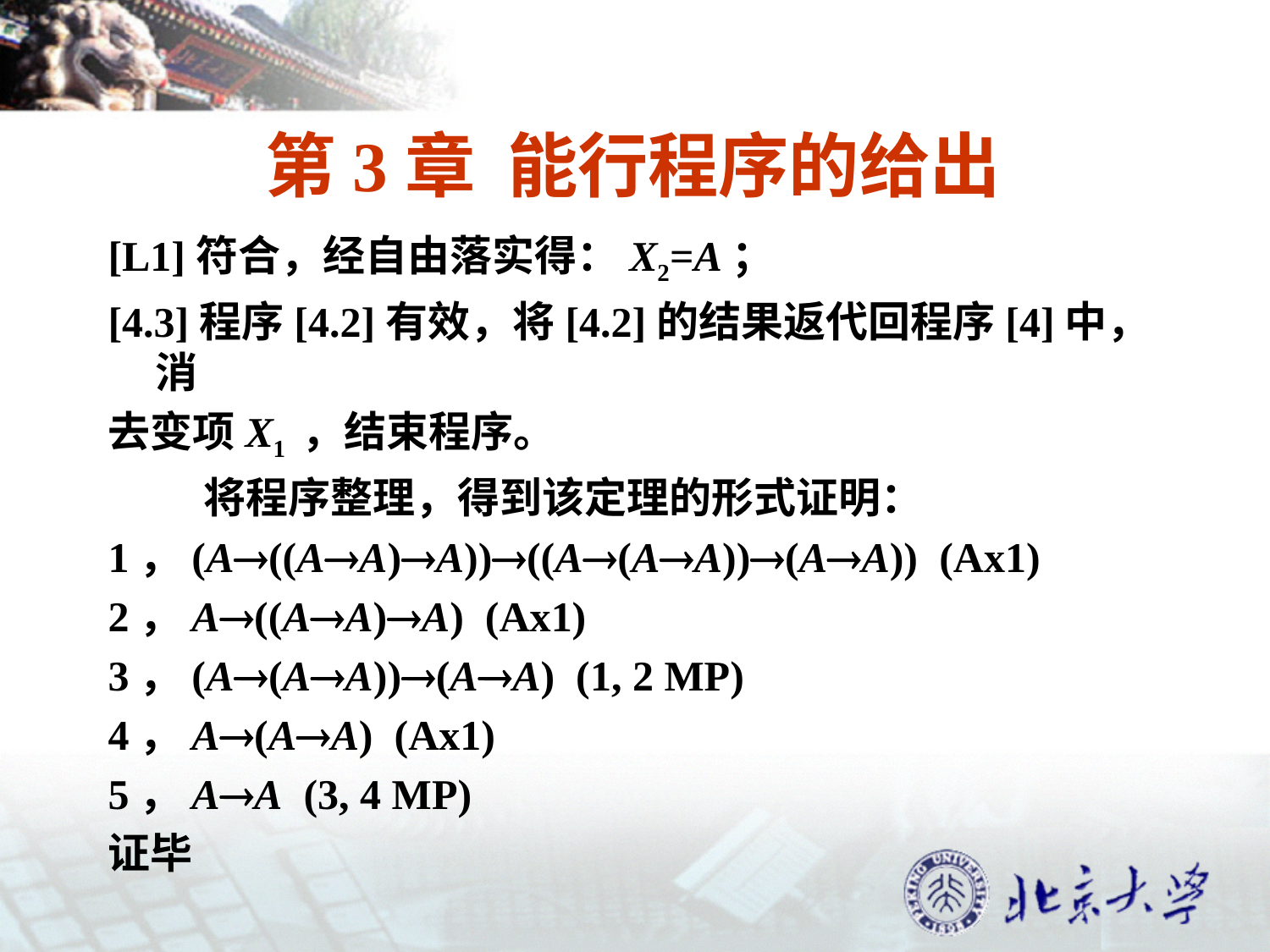

# 第3章  能行程序的给出
[L1]符合，经自由落实得：X2=A；
[4.3]程序[4.2]有效，将[4.2]的结果返代回程序[4]中，消
去变项X1 ，结束程序。
         将程序整理，得到该定理的形式证明：
1，(A→((A→A)→A))→((A→(A→A))→(A→A))  (Ax1)
2，A→((A→A)→A)  (Ax1)
3，(A→(A→A))→(A→A)  (1, 2 MP)
4，A→(A→A)  (Ax1)
5，A→A  (3, 4 MP)
证毕